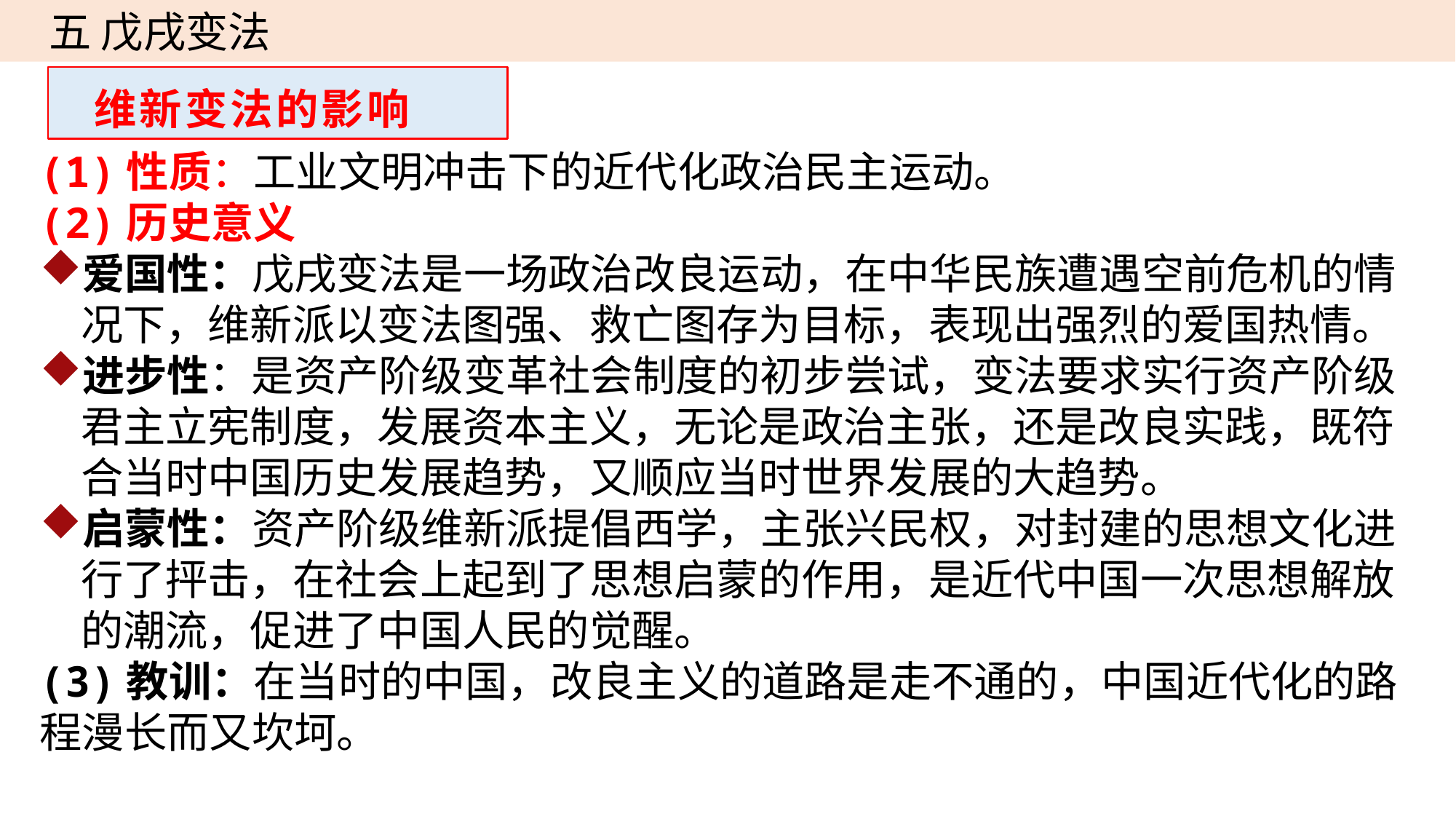

五 戊戌变法
  维新变法的影响
(1)性质：工业文明冲击下的近代化政治民主运动。
(2)历史意义
爱国性：戊戌变法是一场政治改良运动，在中华民族遭遇空前危机的情况下，维新派以变法图强、救亡图存为目标，表现出强烈的爱国热情。
进步性：是资产阶级变革社会制度的初步尝试，变法要求实行资产阶级君主立宪制度，发展资本主义，无论是政治主张，还是改良实践，既符合当时中国历史发展趋势，又顺应当时世界发展的大趋势。
启蒙性：资产阶级维新派提倡西学，主张兴民权，对封建的思想文化进行了抨击，在社会上起到了思想启蒙的作用，是近代中国一次思想解放的潮流，促进了中国人民的觉醒。
(3)教训：在当时的中国，改良主义的道路是走不通的，中国近代化的路程漫长而又坎坷。